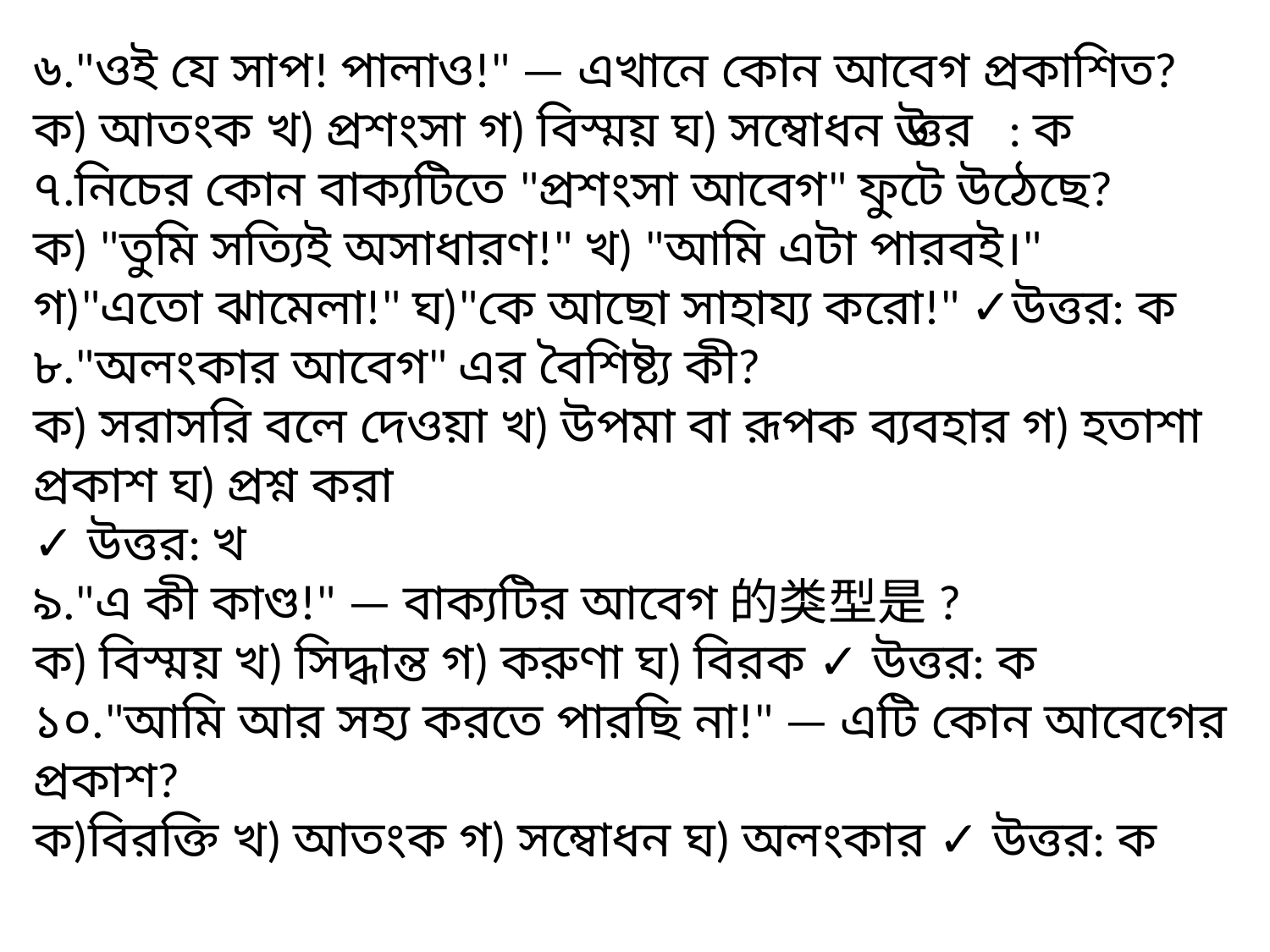

৬."ওই যে সাপ! পালাও!" — এখানে কোন আবেগ প্রকাশিত?
ক) আতংক খ) প্রশংসা গ) বিস্ময় ঘ) সম্বোধন ✓ উত্তর: ক
৭.নিচের কোন বাক্যটিতে "প্রশংসা আবেগ" ফুটে উঠেছে?
ক) "তুমি সত্যিই অসাধারণ!" খ) "আমি এটা পারবই।"
গ)"এতো ঝামেলা!" ঘ)"কে আছো সাহায্য করো!" ✓উত্তর: ক
৮."অলংকার আবেগ" এর বৈশিষ্ট্য কী?
ক) সরাসরি বলে দেওয়া খ) উপমা বা রূপক ব্যবহার গ) হতাশা প্রকাশ ঘ) প্রশ্ন করা
✓ উত্তর: খ
৯."এ কী কাণ্ড!" — বাক্যটির আবেগ的类型是?
ক) বিস্ময় খ) সিদ্ধান্ত গ) করুণা ঘ) বিরক ✓ উত্তর: ক
১০."আমি আর সহ্য করতে পারছি না!" — এটি কোন আবেগের প্রকাশ?
ক)বিরক্তি খ) আতংক গ) সম্বোধন ঘ) অলংকার ✓ উত্তর: ক